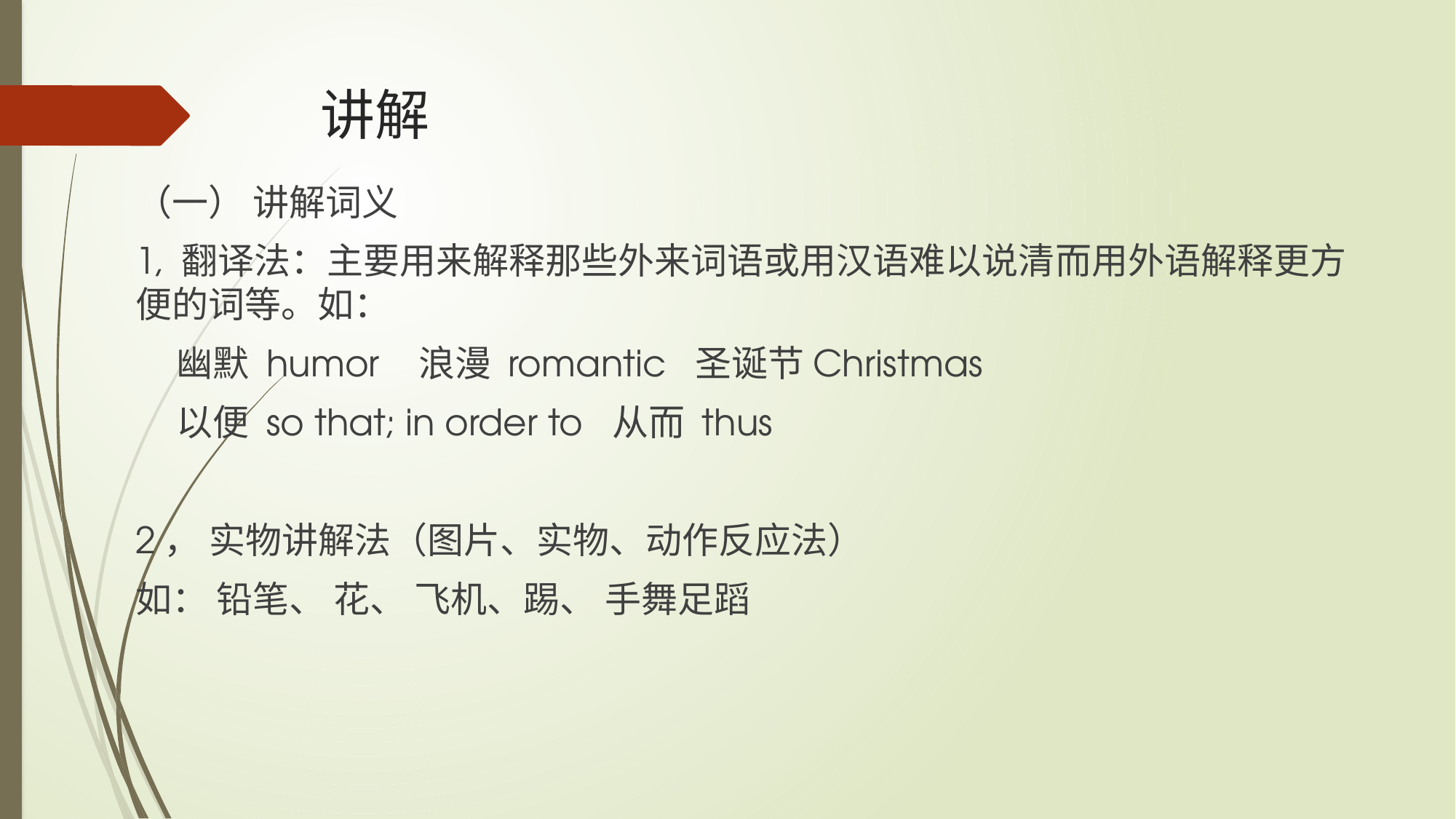

# 讲解
（一） 讲解词义
1, 翻译法：主要用来解释那些外来词语或用汉语难以说清而用外语解释更方便的词等。如：
    幽默 humor   浪漫 romantic  圣诞节Christmas
    以便 so that; in order to  从而 thus

2， 实物讲解法（图片、实物、动作反应法）
如： 铅笔、 花、 飞机、踢、 手舞足蹈